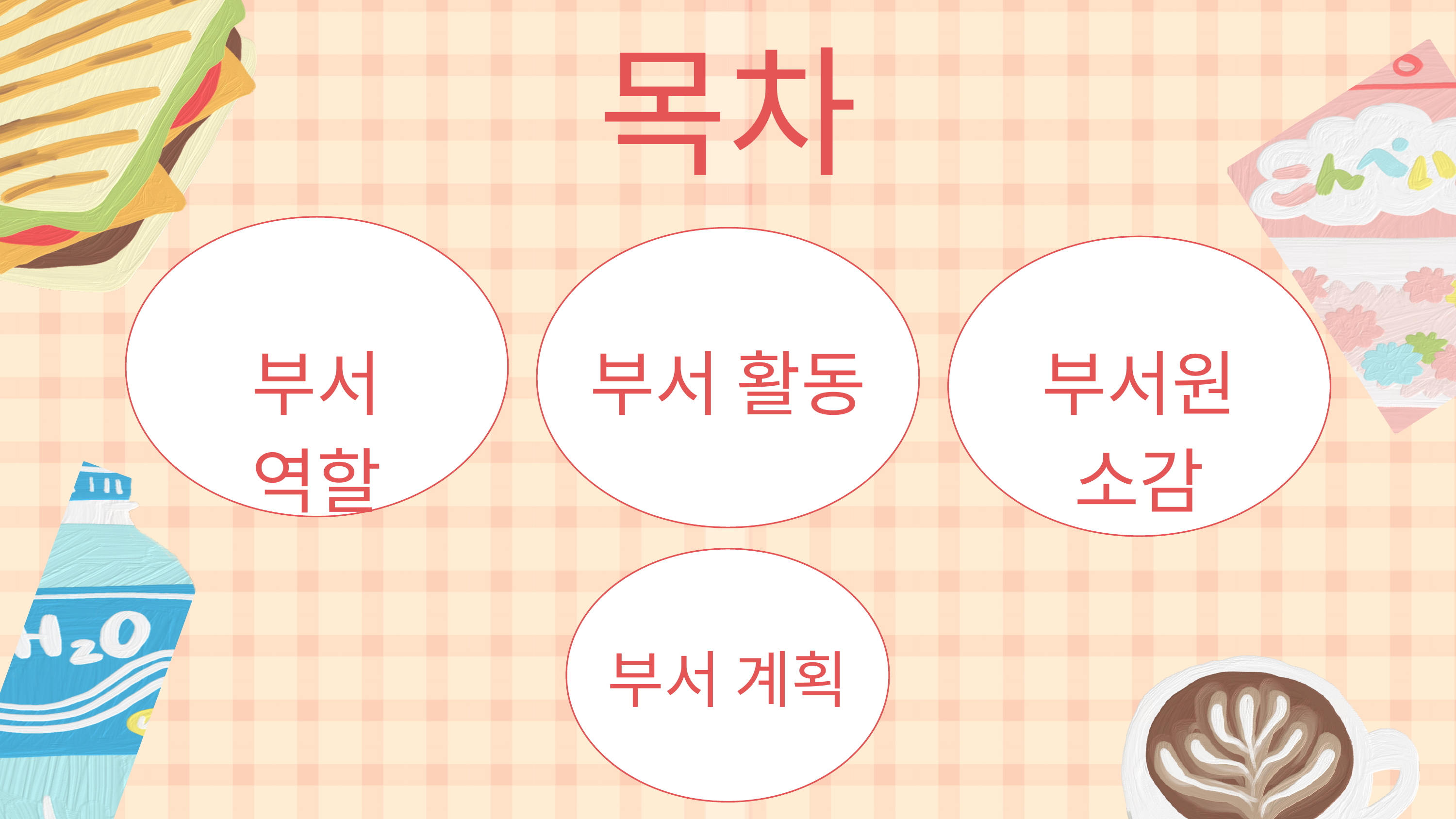

목차

부서 역할
부서 활동
부서원 소감

부서 계획